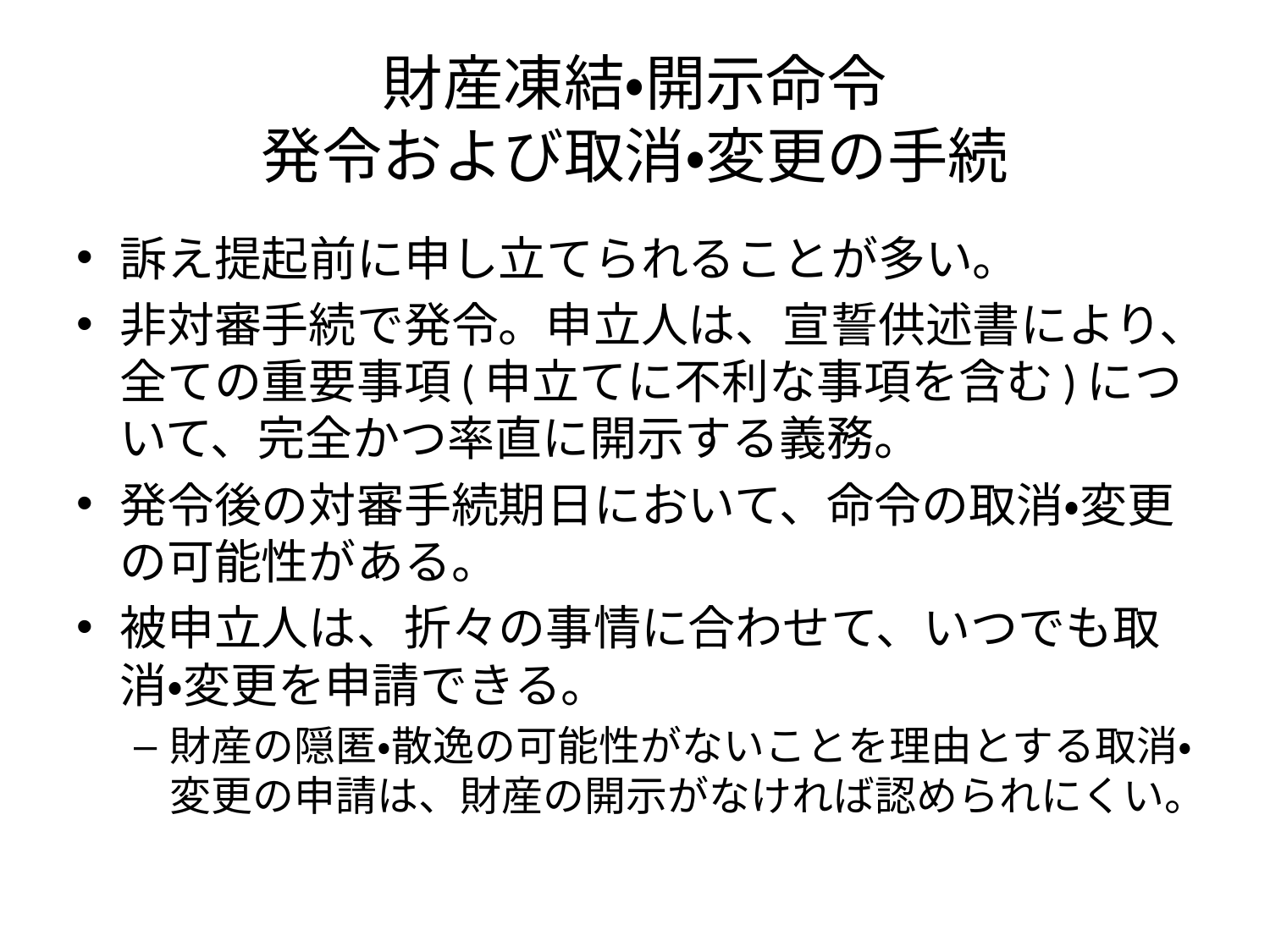

# 財産凍結・開示命令 発令および取消・変更の手続
訴え提起前に申し立てられることが多い。
非対審手続で発令。申立人は、宣誓供述書により、全ての重要事項(申立てに不利な事項を含む)について、完全かつ率直に開示する義務。
発令後の対審手続期日において、命令の取消・変更の可能性がある。
被申立人は、折々の事情に合わせて、いつでも取消・変更を申請できる。
財産の隠匿・散逸の可能性がないことを理由とする取消・変更の申請は、財産の開示がなければ認められにくい。